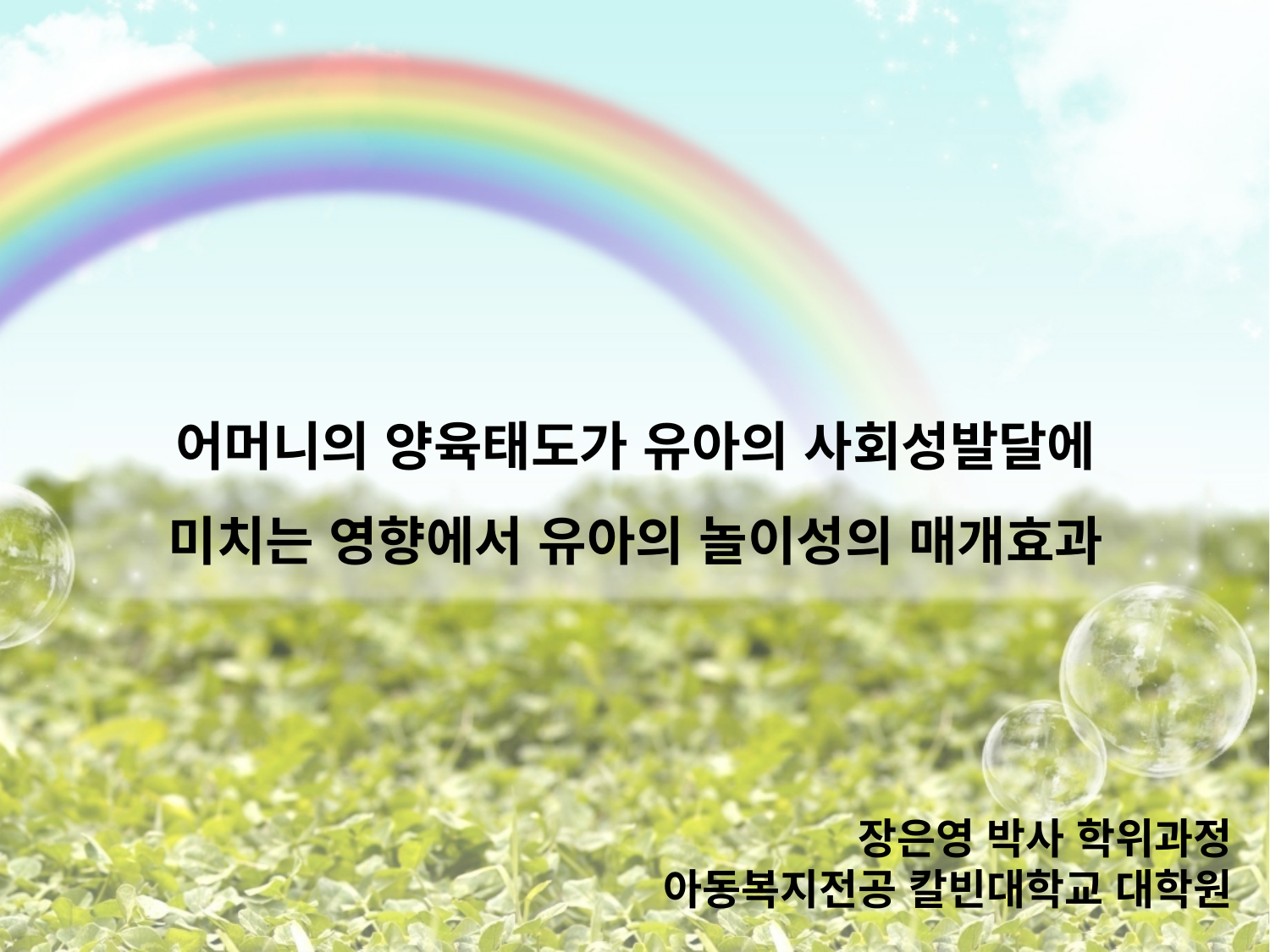

어머니의 양육태도가 유아의 사회성발달에 미치는 영향에서 유아의 놀이성의 매개효과
장은영 박사 학위과정
아동복지전공 칼빈대학교 대학원